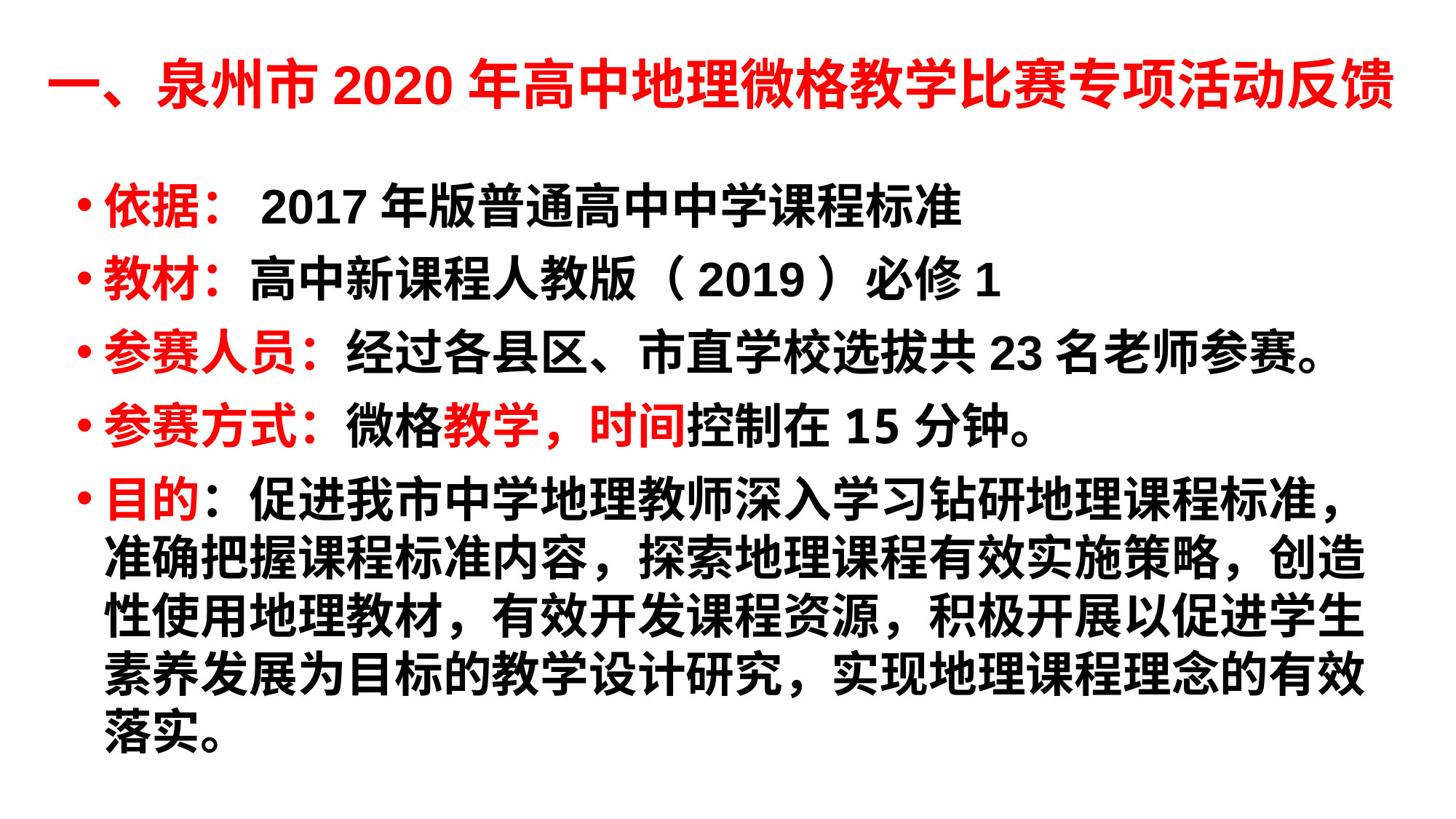

# 一、泉州市2020年高中地理微格教学比赛专项活动反馈
依据：2017年版普通高中中学课程标准
教材：高中新课程人教版（2019）必修1
参赛人员：经过各县区、市直学校选拔共23名老师参赛。
参赛方式：微格教学，时间控制在15分钟。
目的：促进我市中学地理教师深入学习钻研地理课程标准，准确把握课程标准内容，探索地理课程有效实施策略，创造性使用地理教材，有效开发课程资源，积极开展以促进学生素养发展为目标的教学设计研究，实现地理课程理念的有效落实。